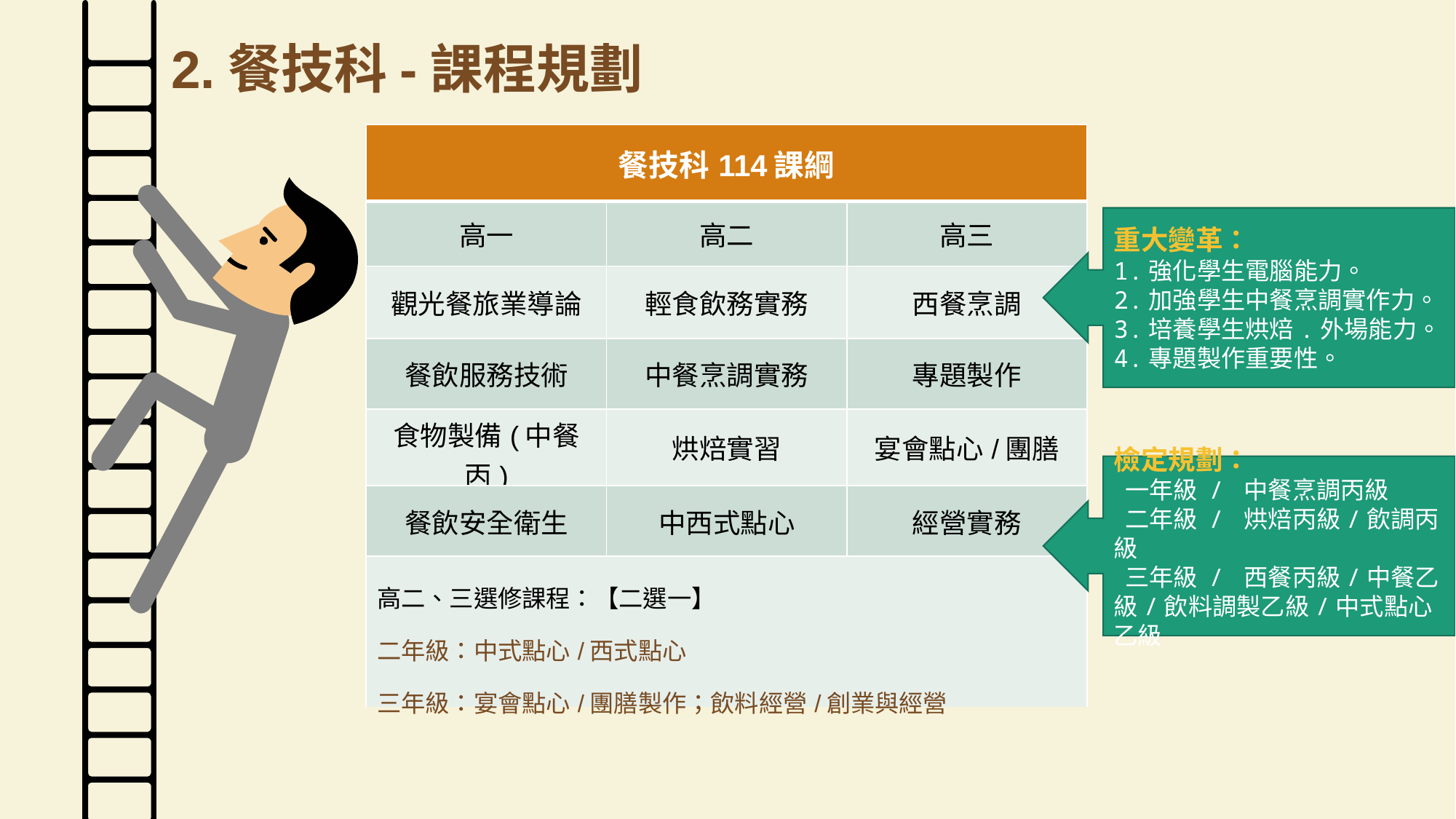

2.餐技科-課程規劃
| 餐技科114課綱 |  |  |
| --- | --- | --- |
| 高一 | 高二 | 高三 |
| 觀光餐旅業導論 | 輕食飲務實務 | 西餐烹調 |
| 餐飲服務技術 | 中餐烹調實務 | 專題製作 |
| 食物製備(中餐丙) | 烘焙實習 | 宴會點心/團膳 |
| 餐飲安全衛生 | 中西式點心 | 經營實務 |
| 高二、三選修課程：【二選一】 二年級：中式點心/西式點心 三年級：宴會點心/團膳製作；飲料經營/創業與經營 |  |  |
重大變革：
1.強化學生電腦能力。
2.加強學生中餐烹調實作力。
3.培養學生烘焙.外場能力。
4.專題製作重要性。
檢定規劃：
 一年級 / 中餐烹調丙級
 二年級 / 烘焙丙級/飲調丙級
 三年級 / 西餐丙級/中餐乙級/飲料調製乙級/中式點心乙級